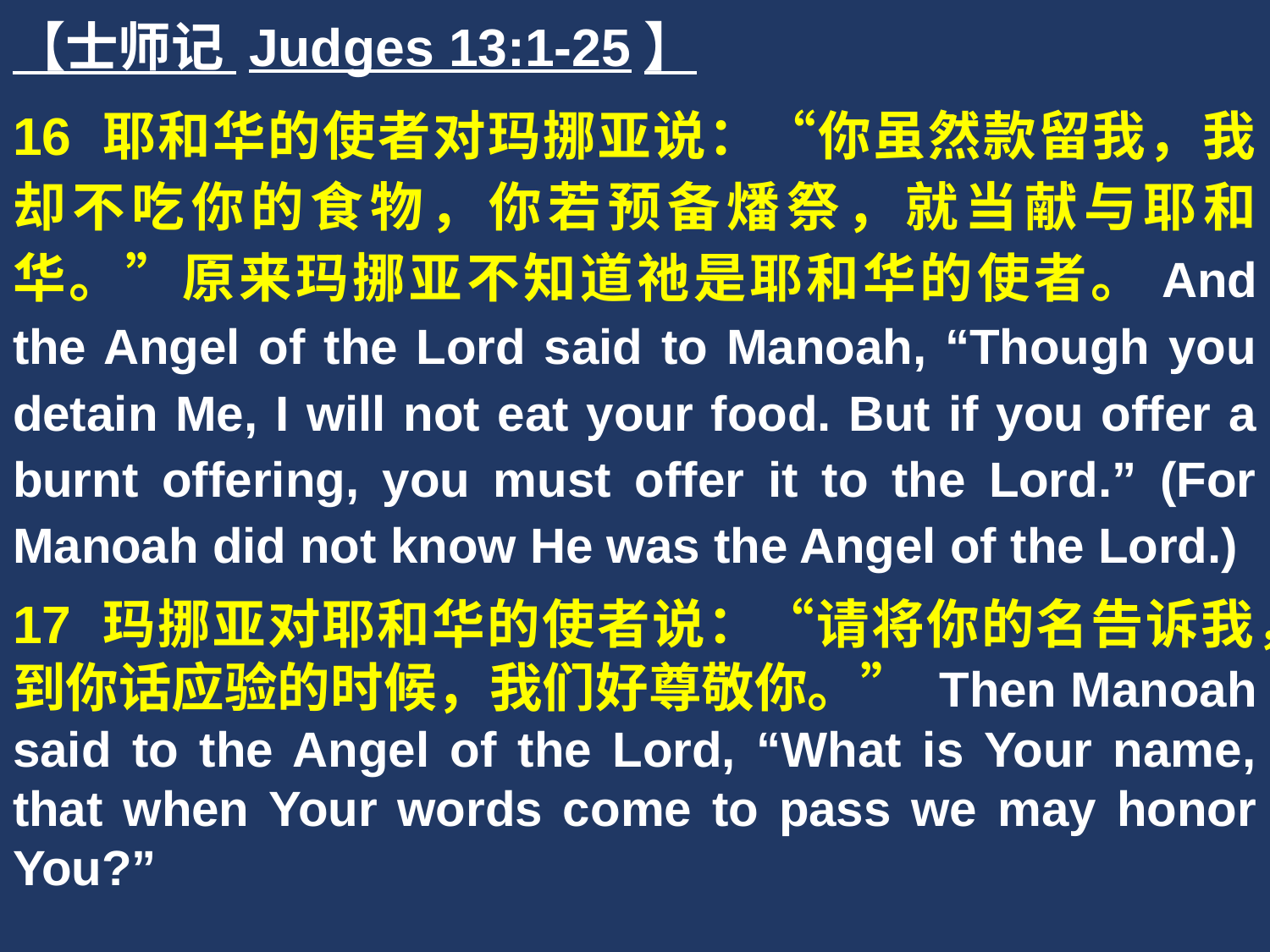

【士师记 Judges 13:1-25】
16 耶和华的使者对玛挪亚说：“你虽然款留我，我却不吃你的食物，你若预备燔祭，就当献与耶和华。”原来玛挪亚不知道祂是耶和华的使者。And the Angel of the Lord said to Manoah, “Though you detain Me, I will not eat your food. But if you offer a burnt offering, you must offer it to the Lord.” (For Manoah did not know He was the Angel of the Lord.)
17 玛挪亚对耶和华的使者说：“请将你的名告诉我，到你话应验的时候，我们好尊敬你。” Then Manoah said to the Angel of the Lord, “What is Your name, that when Your words come to pass we may honor You?”